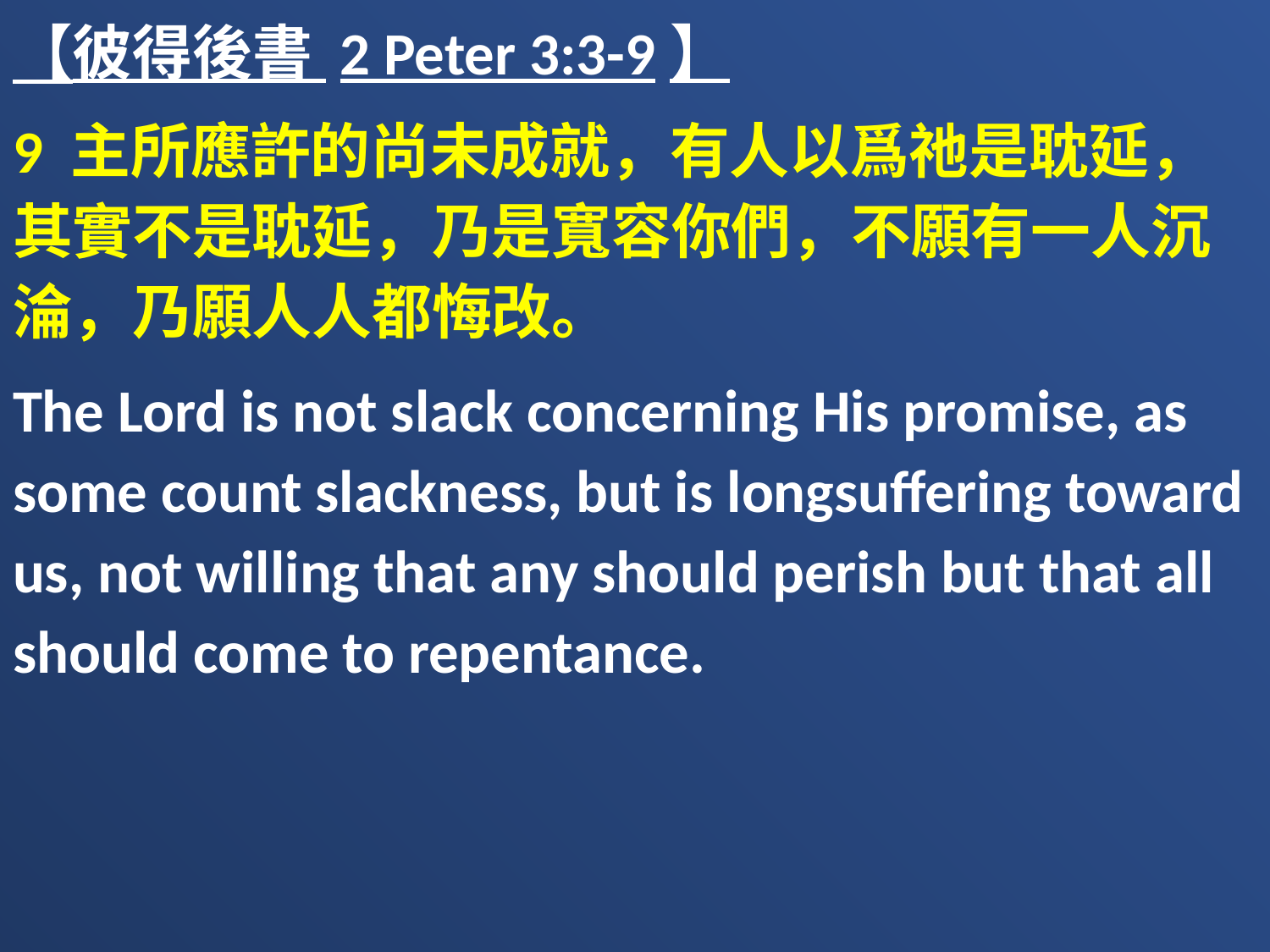

【彼得後書 2 Peter 3:3-9】
9 主所應許的尚未成就，有人以爲祂是耽延，其實不是耽延，乃是寬容你們，不願有一人沉淪，乃願人人都悔改。
The Lord is not slack concerning His promise, as some count slackness, but is longsuffering toward us, not willing that any should perish but that all should come to repentance.